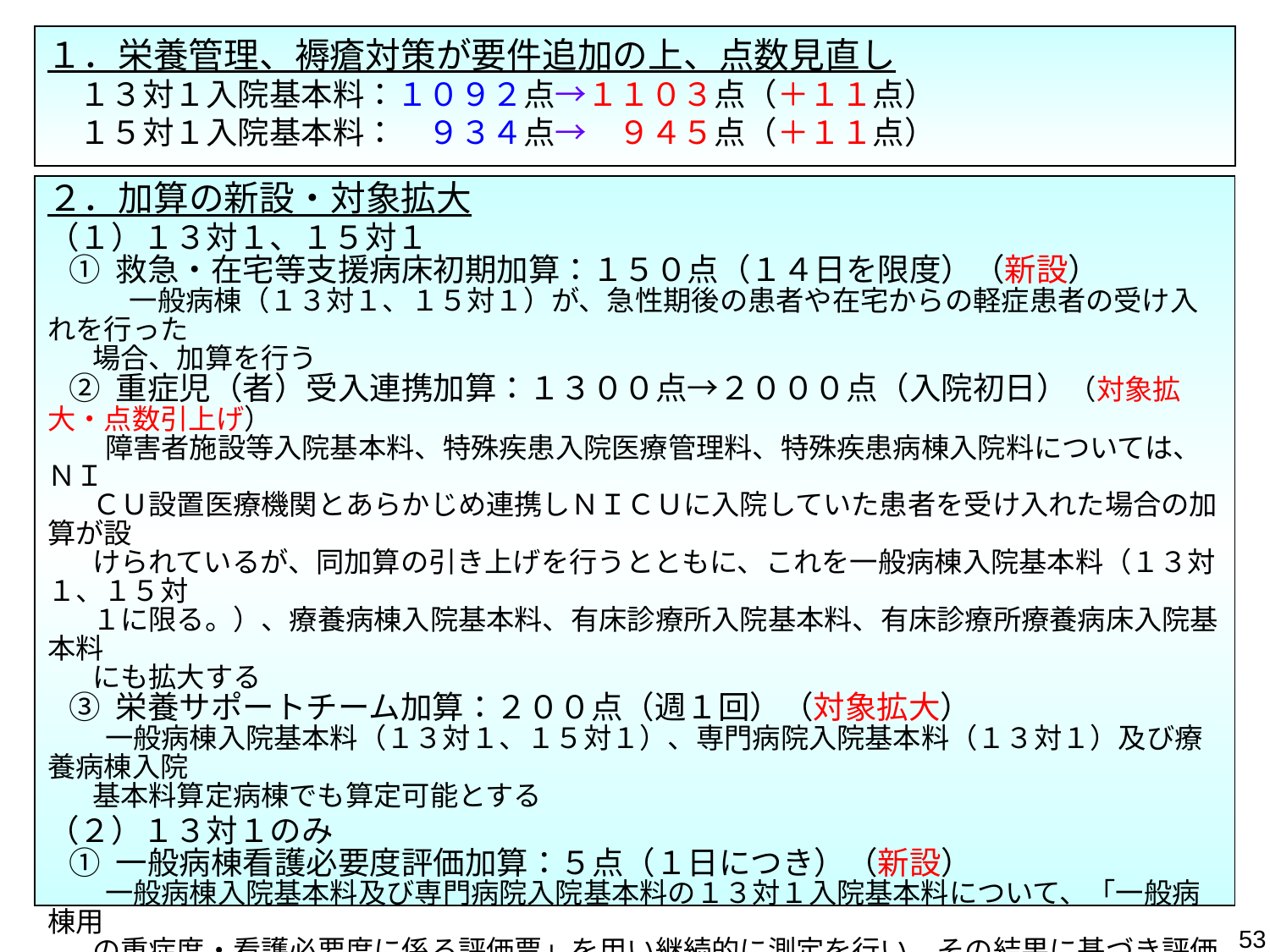

１．栄養管理、褥瘡対策が要件追加の上、点数見直し
　１３対１入院基本料：１０９２点→１１０３点（＋１１点）
　１５対１入院基本料：　９３４点→　９４５点（＋１１点）

２．加算の新設・対象拡大
（１）１３対１、１５対１
   ① 救急・在宅等支援病床初期加算：１５０点（１４日を限度）（新設）
　　    一般病棟（１３対１、１５対１）が、急性期後の患者や在宅からの軽症患者の受け入れを行った
      場合、加算を行う
   ② 重症児（者）受入連携加算：１３００点→２０００点（入院初日）（対象拡大・点数引上げ）
        障害者施設等入院基本料、特殊疾患入院医療管理料、特殊疾患病棟入院料については、ＮＩ
      ＣＵ設置医療機関とあらかじめ連携しＮＩＣＵに入院していた患者を受け入れた場合の加算が設
      けられているが、同加算の引き上げを行うとともに、これを一般病棟入院基本料（１３対１、１５対
      １に限る。）、療養病棟入院基本料、有床診療所入院基本料、有床診療所療養病床入院基本料
      にも拡大する
   ③ 栄養サポートチーム加算：２００点（週１回）（対象拡大）
        一般病棟入院基本料（１３対１、１５対１）、専門病院入院基本料（１３対１）及び療養病棟入院
      基本料算定病棟でも算定可能とする
（２）１３対１のみ
   ① 一般病棟看護必要度評価加算：５点（１日につき）（新設）
        一般病棟入院基本料及び専門病院入院基本料の１３対１入院基本料について、「一般病棟用
      の重症度・看護必要度に係る評価票」を用い継続的に測定を行い、その結果に基づき評価を行
      っている場合の加算を新設する
   ② 看護補助加算１：１０９点（対象拡大）
        １３対１入院基本料を算定している病棟においても、看護補助者を３０対１以上配置している場
      合は、看護補助加算１（３０対１）を算定できるようにする
　　 ※　１５対１はすでに算定できる

53